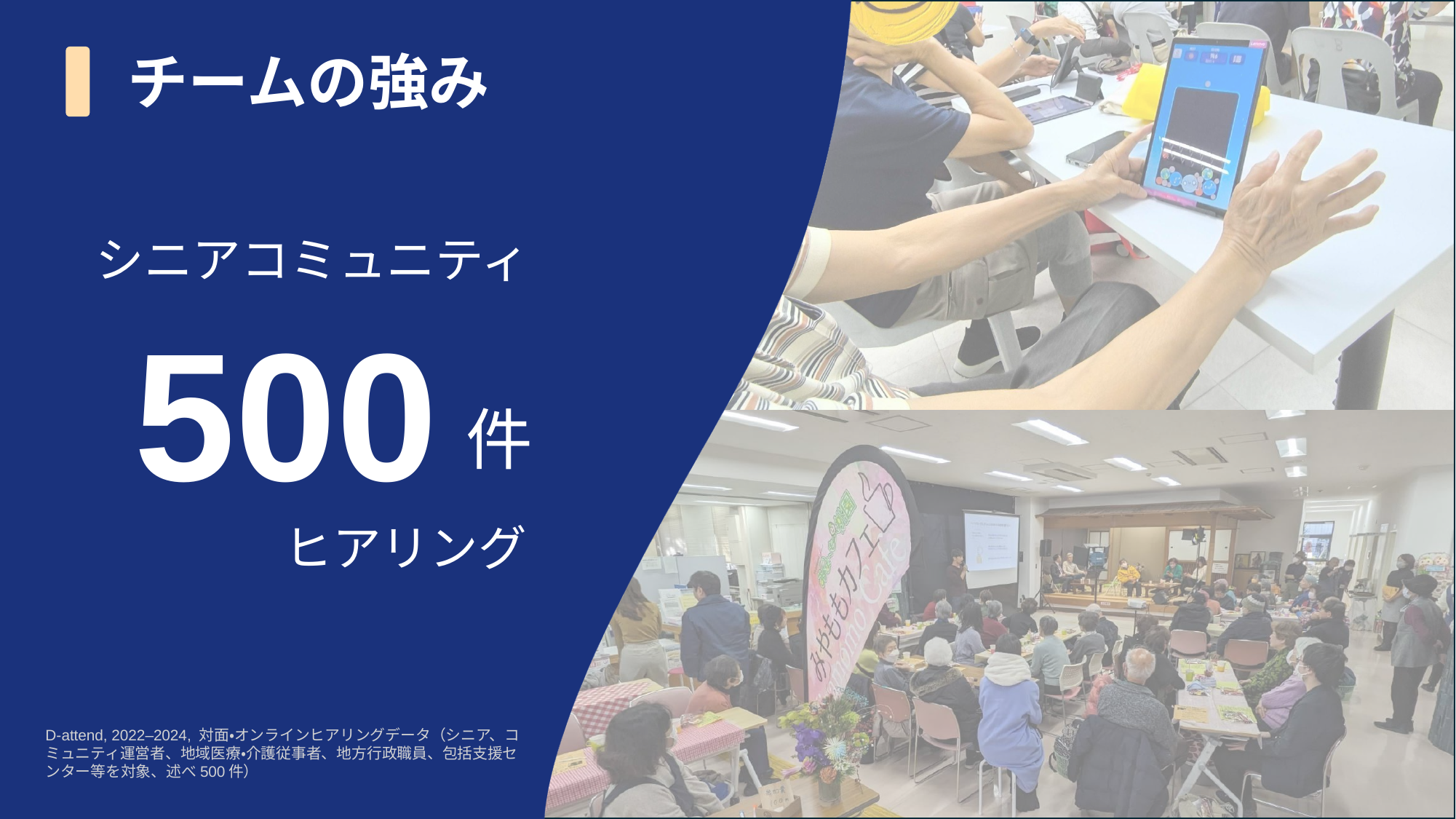

# チームの強み
シニアコミュニティ
500
件
ヒアリング
D-attend, 2022–2024, 対面・オンラインヒアリングデータ（シニア、コミュニティ運営者、地域医療・介護従事者、地方行政職員、包括支援センター等を対象、述べ500件）